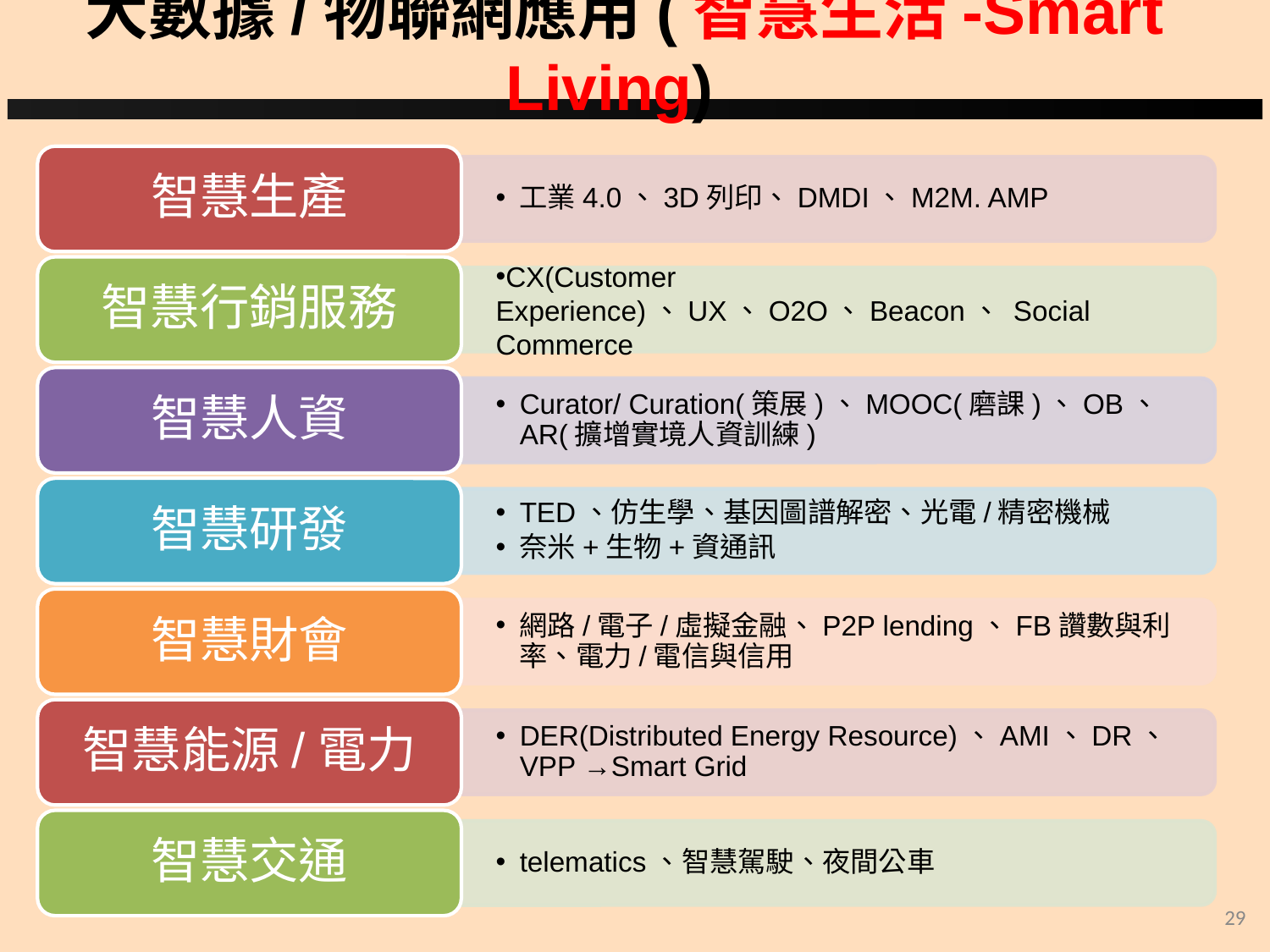

大數據/物聯網應用(智慧生活-Smart Living)

智慧生產

工業4.0、3D列印、DMDI、M2M. AMP

智慧行銷服務

CX(Customer Experience)、UX、O2O、Beacon、 Social Commerce

智慧人資

Curator/ Curation(策展)、MOOC(磨課)、OB、AR(擴增實境人資訓練)

智慧研發

TED、仿生學、基因圖譜解密、光電/精密機械
奈米+生物+資通訊

智慧財會
網路/電子/虛擬金融、P2P lending、FB讚數與利率、電力/電信與信用

智慧能源/電力
DER(Distributed Energy Resource)、AMI、DR、VPP →Smart Grid

智慧交通
telematics、智慧駕駛、夜間公車
29